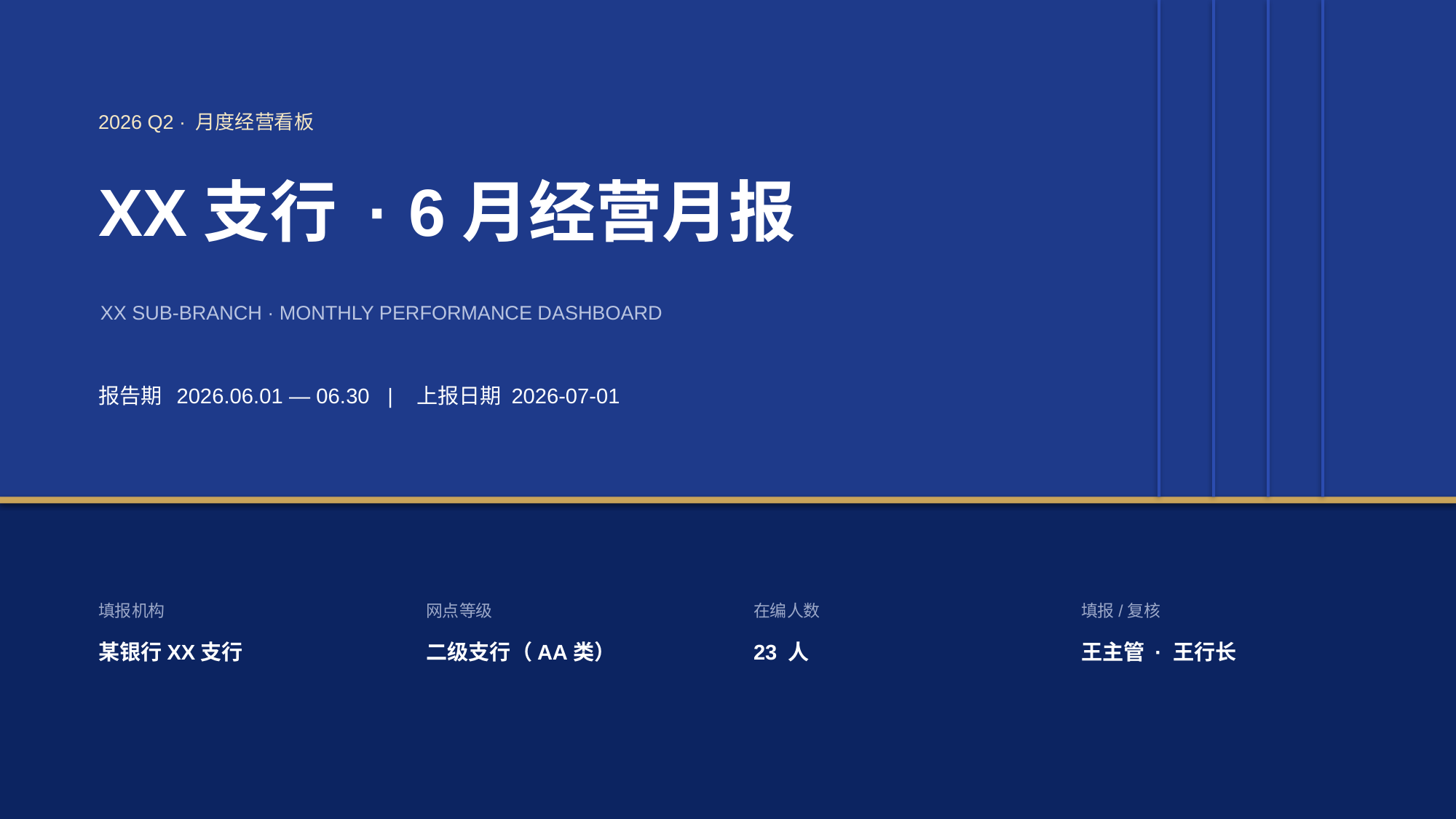

2026 Q2 · 月度经营看板
XX支行 · 6月经营月报
XX SUB-BRANCH · MONTHLY PERFORMANCE DASHBOARD
报告期  2026.06.01 — 06.30   |   上报日期 2026-07-01

填报机构
网点等级
在编人数
填报/复核
某银行XX支行
二级支行（AA类）
23 人
王主管 · 王行长